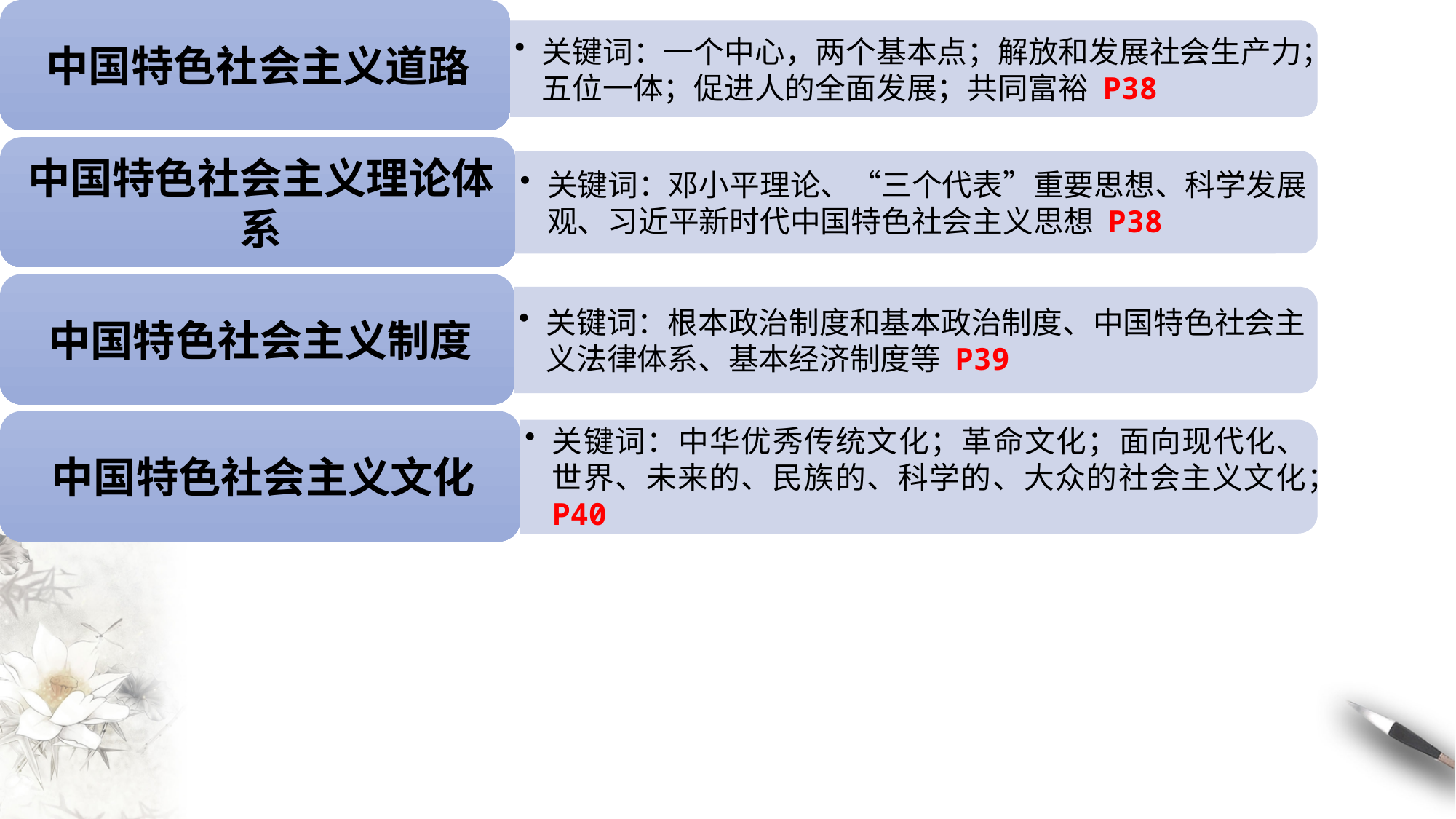

关键词：一个中心，两个基本点；解放和发展社会生产力；五位一体；促进人的全面发展；共同富裕 P38
中国特色社会主义道路
关键词：邓小平理论、“三个代表”重要思想、科学发展观、习近平新时代中国特色社会主义思想 P38
中国特色社会主义理论体系
关键词：根本政治制度和基本政治制度、中国特色社会主义法律体系、基本经济制度等 P39
中国特色社会主义制度
关键词：中华优秀传统文化；革命文化；面向现代化、世界、未来的、民族的、科学的、大众的社会主义文化；P40
中国特色社会主义文化